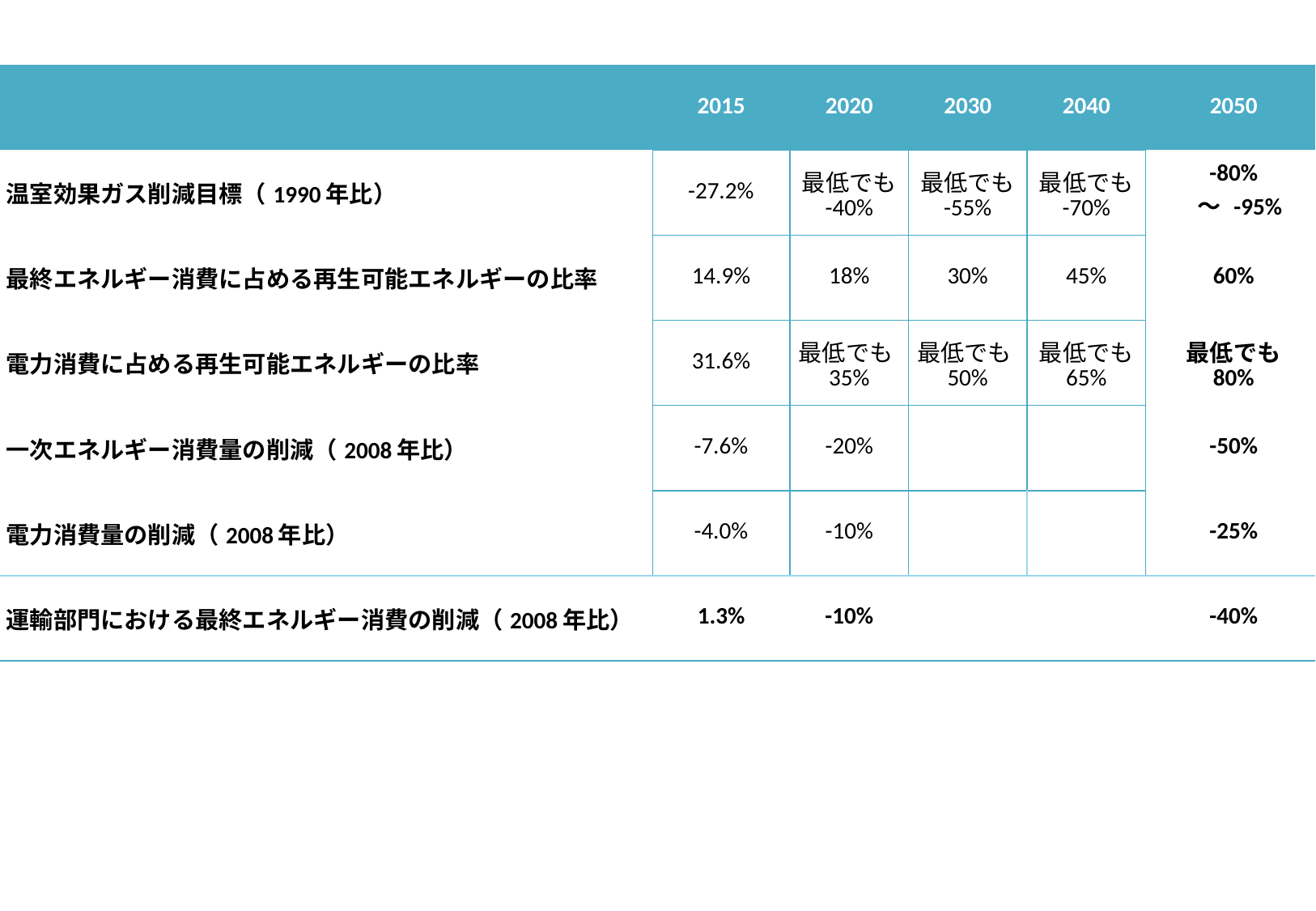

|  | 2015 | 2020 | 2030 | 2040 | 2050 |
| --- | --- | --- | --- | --- | --- |
| 温室効果ガス削減目標（1990年比） | -27.2% | 最低でも -40% | 最低でも -55% | 最低でも -70% | -80% ～ -95% |
| 最終エネルギー消費に占める再生可能エネルギーの比率 | 14.9% | 18% | 30% | 45% | 60% |
| 電力消費に占める再生可能エネルギーの比率 | 31.6% | 最低でも35% | 最低でも50% | 最低でも 65% | 最低でも 80% |
| 一次エネルギー消費量の削減（2008年比） | -7.6% | -20% |  |  | -50% |
| 電力消費量の削減（2008年比） | -4.0% | -10% |  |  | -25% |
| 運輸部門における最終エネルギー消費の削減（2008年比） | 1.3% | -10% |  |  | -40% |